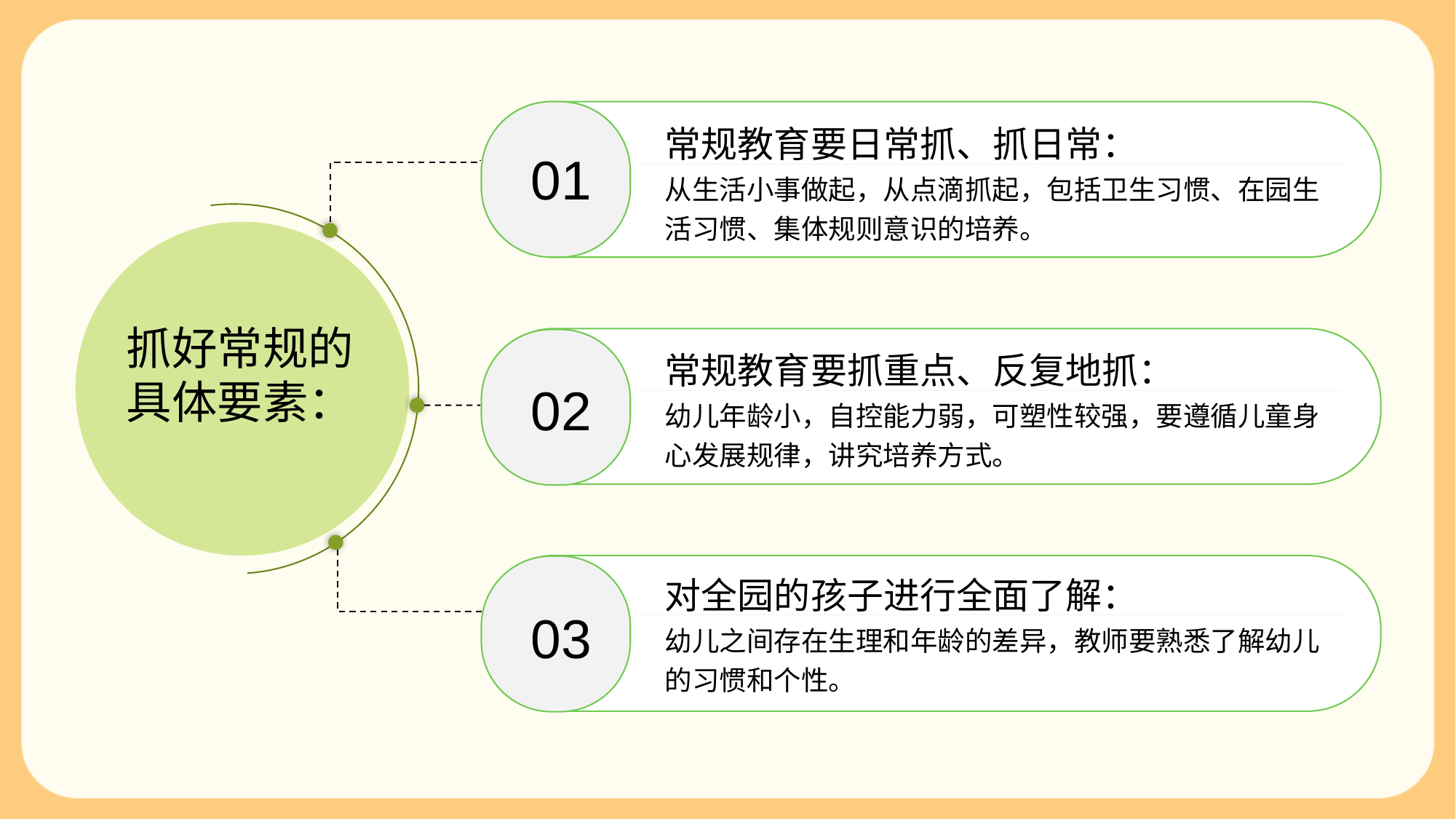

常规教育要日常抓、抓日常：
01

从生活小事做起，从点滴抓起，包括卫生习惯、在园生活习惯、集体规则意识的培养。

抓好常规的具体要素：

常规教育要抓重点、反复地抓：
02
幼儿年龄小，自控能力弱，可塑性较强，要遵循儿童身心发展规律，讲究培养方式。

对全园的孩子进行全面了解：
03
幼儿之间存在生理和年龄的差异，教师要熟悉了解幼儿的习惯和个性。